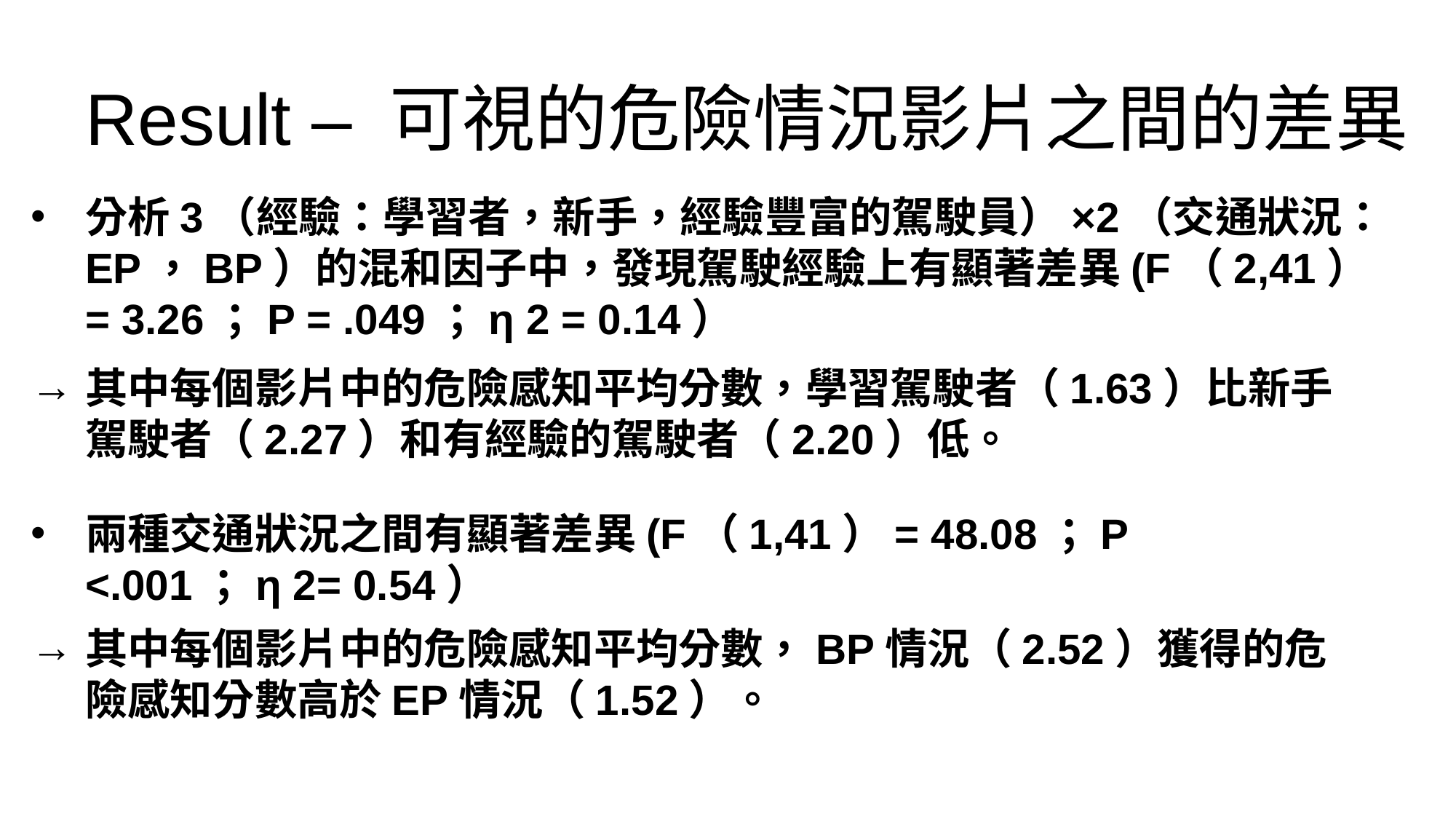

Result – 可視的危險情況影片之間的差異
分析3（經驗：學習者，新手，經驗豐富的駕駛員）×2（交通狀況：EP，BP）的混和因子中，發現駕駛經驗上有顯著差異(F（2,41）= 3.26；P = .049；η 2 = 0.14）
其中每個影片中的危險感知平均分數，學習駕駛者（1.63）比新手駕駛者（2.27）和有經驗的駕駛者（2.20）低。
兩種交通狀況之間有顯著差異(F（1,41）= 48.08；P <.001；η 2= 0.54）
其中每個影片中的危險感知平均分數，BP情況（2.52）獲得的危險感知分數高於EP情況（1.52）。